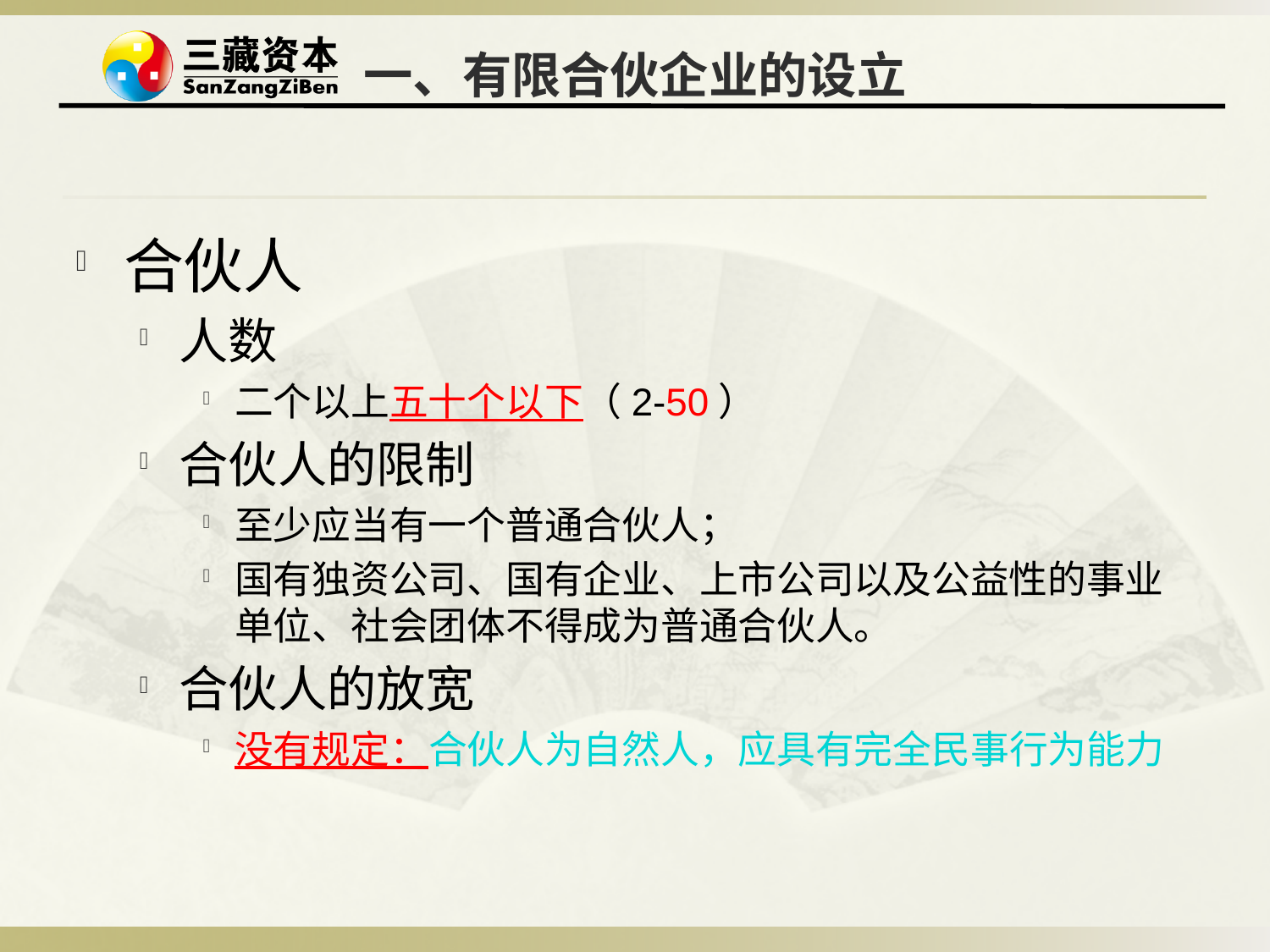

# 一、有限合伙企业的设立
合伙人
人数
二个以上五十个以下（2-50）
合伙人的限制
至少应当有一个普通合伙人；
国有独资公司、国有企业、上市公司以及公益性的事业单位、社会团体不得成为普通合伙人。
合伙人的放宽
没有规定：合伙人为自然人，应具有完全民事行为能力